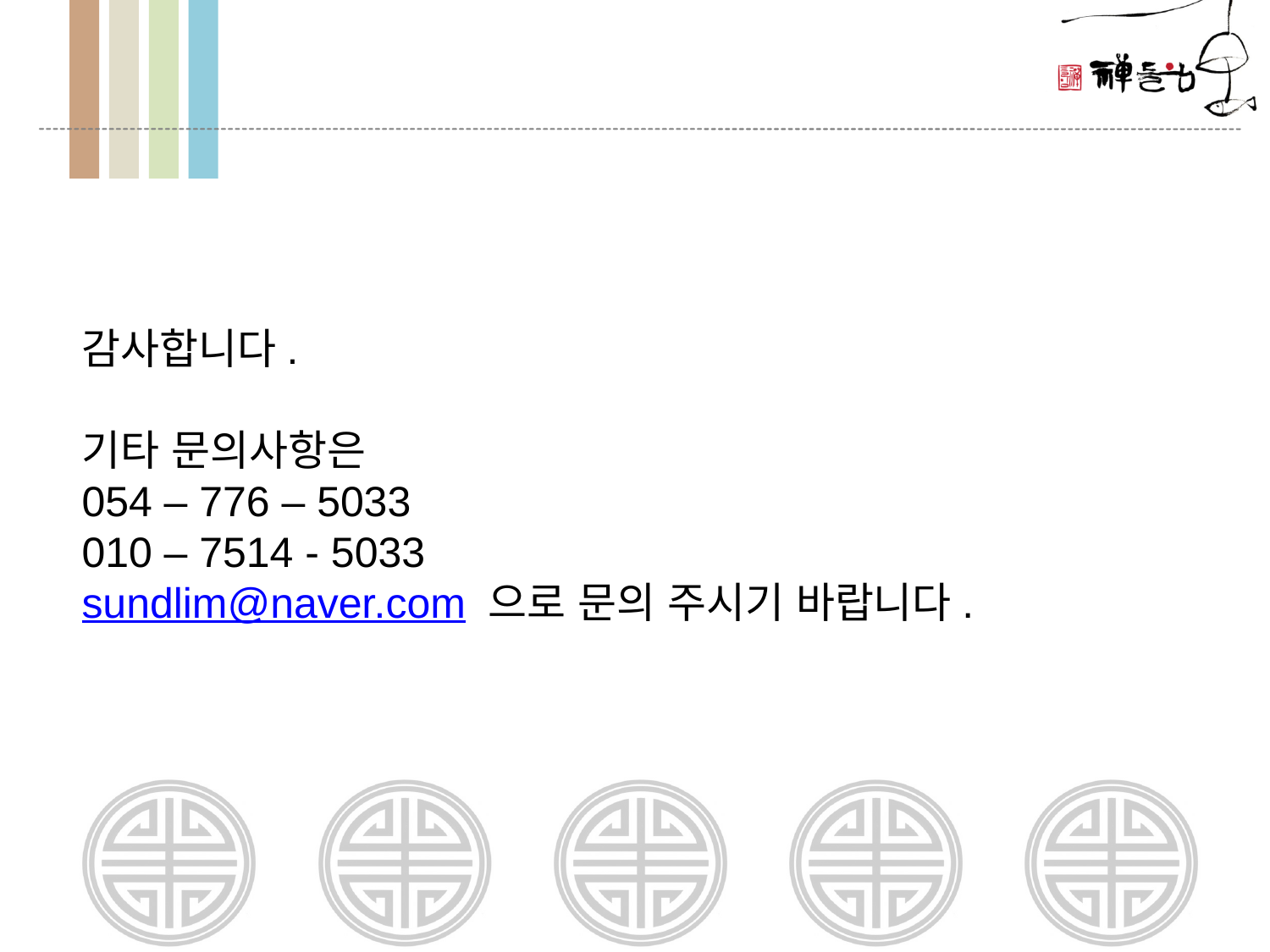

감사합니다.

기타 문의사항은
054 – 776 – 5033
010 – 7514 - 5033
sundlim@naver.com 으로 문의 주시기 바랍니다.